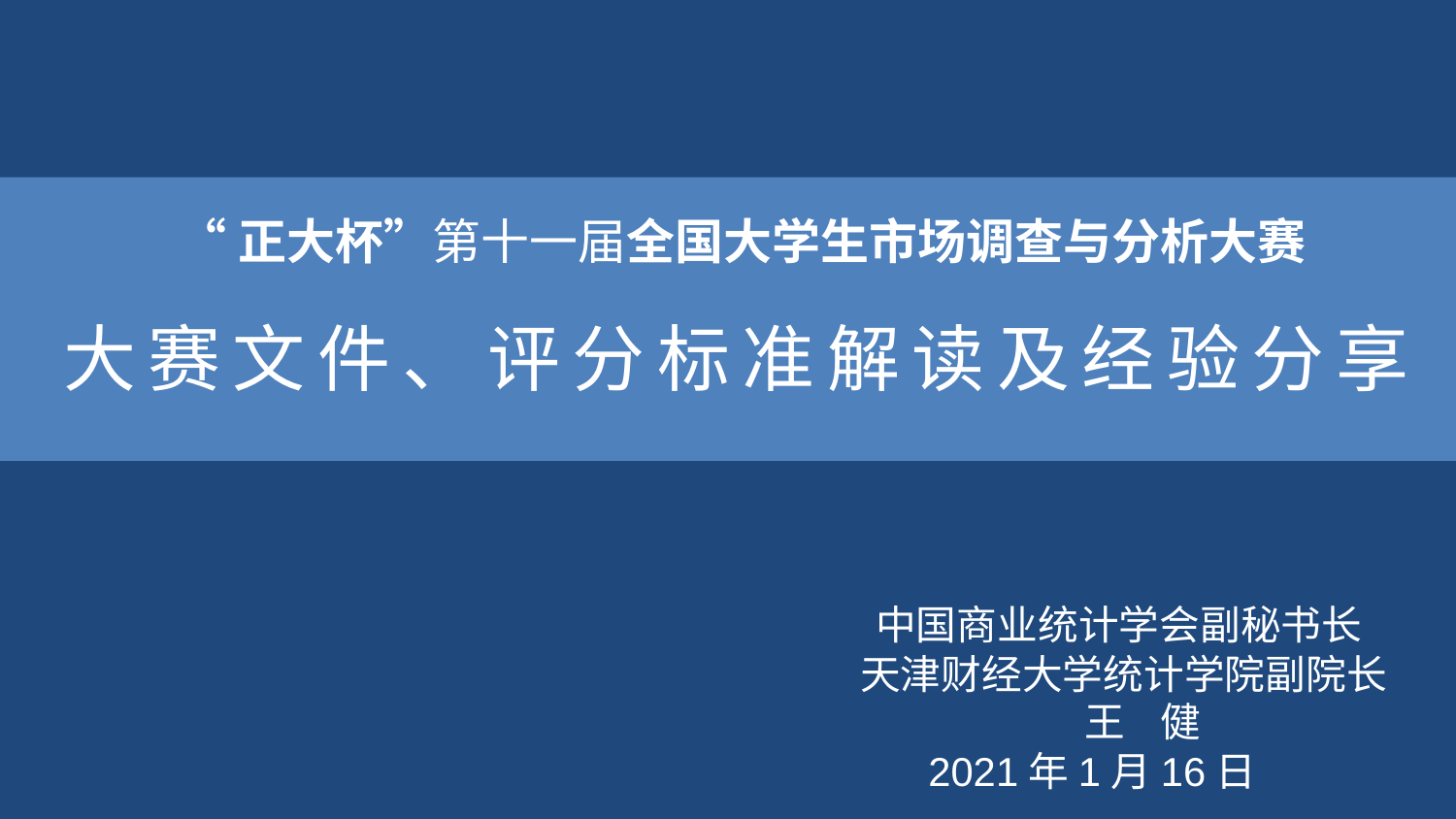

“正大杯”第十一届全国大学生市场调查与分析大赛
大赛文件、评分标准解读及经验分享

中国商业统计学会副秘书长
天津财经大学统计学院副院长
                              王    健
           2021年1月16日